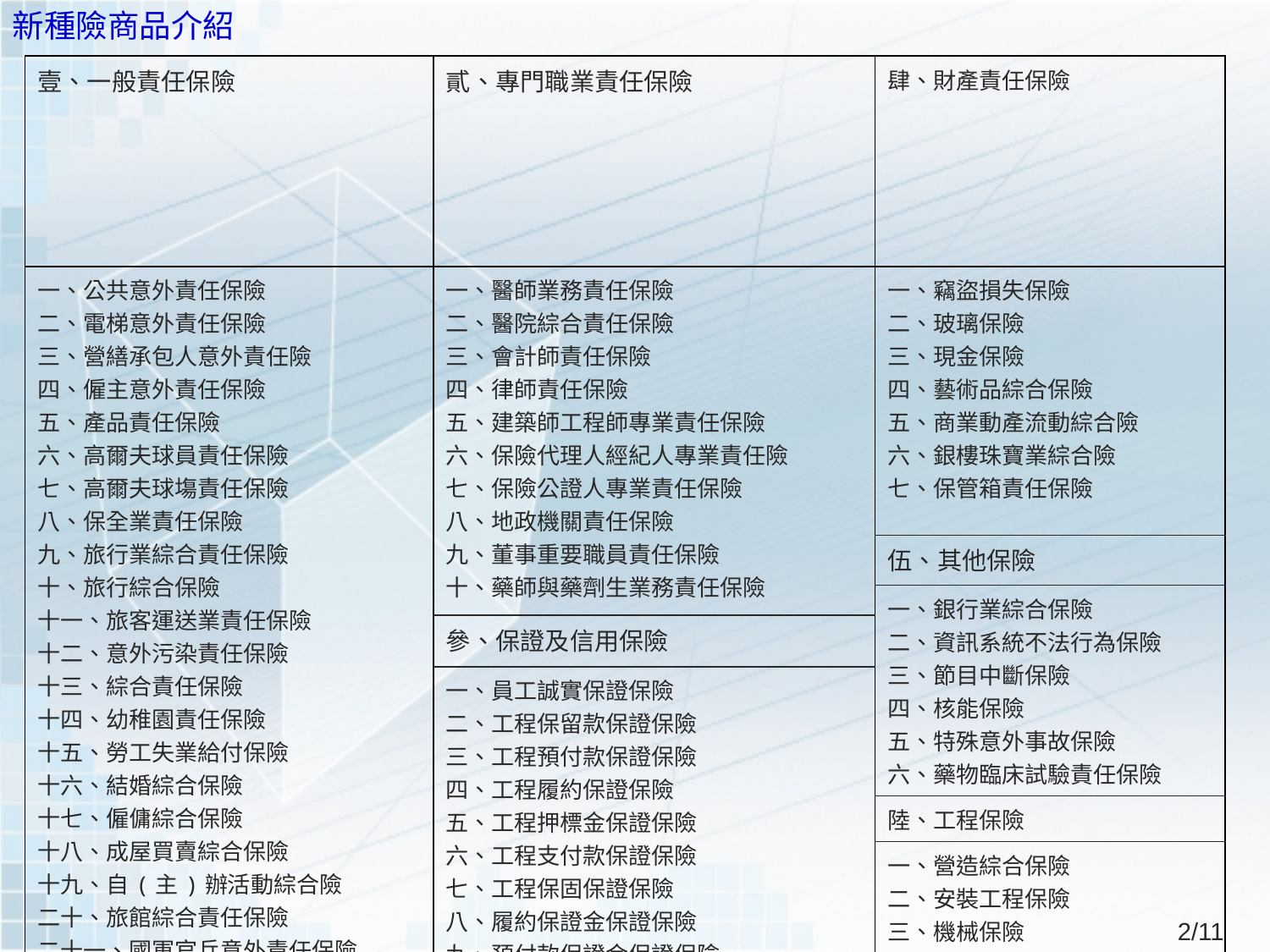

新種險商品介紹
| 壹、一般責任保險 | 貳、專門職業責任保險 | 肆、財產責任保險 |
| --- | --- | --- |
| 一、公共意外責任保險 二、電梯意外責任保險 三、營繕承包人意外責任險 四、僱主意外責任保險 五、產品責任保險 六、高爾夫球員責任保險 七、高爾夫球塲責任保險 八、保全業責任保險 九、旅行業綜合責任保險 十、旅行綜合保險 十一、旅客運送業責任保險 十二、意外污染責任保險 十三、綜合責任保險 十四、幼稚園責任保險 十五、勞工失業給付保險 十六、結婚綜合保險 十七、僱傭綜合保險 十八、成屋買賣綜合保險 十九、自(主)辦活動綜合險 二十、旅館綜合責任保險 二十一、國軍官兵意外責任保險 二十二、海外應收帳款保險 二十三、銀行業綜合保險 二十四、勞工失業給付保險 二十五、產品回收保險 二十六、捷運系統旅客運送責任保險 二十七、毒性化學物質運作人第三人 　　　　責任保險 | 一、醫師業務責任保險 二、醫院綜合責任保險 三、會計師責任保險 四、律師責任保險 五、建築師工程師專業責任保險 六、保險代理人經紀人專業責任險 七、保險公證人專業責任保險 八、地政機關責任保險 九、董事重要職員責任保險 十、藥師與藥劑生業務責任保險 | 一、竊盜損失保險 二、玻璃保險 三、現金保險 四、藝術品綜合保險 五、商業動產流動綜合險 六、銀樓珠寶業綜合險 七、保管箱責任保險 |
|  |  | 伍、其他保險 |
|  |  | 一、銀行業綜合保險 二、資訊系統不法行為保險 三、節目中斷保險 四、核能保險 五、特殊意外事故保險 六、藥物臨床試驗責任保險 |
|  | 參、保證及信用保險 |  |
|  | 一、員工誠實保證保險 二、工程保留款保證保險 三、工程預付款保證保險 四、工程履約保證保險 五、工程押標金保證保險 六、工程支付款保證保險 七、工程保固保證保險 八、履約保證金保證保險 九、預付款保證金保證保險 十、保固保證金保證保險 十一、消費者貨款信用保險 十二、信用卡綜合保險 十三、貿易信用綜合保險 十四、保固契約責任保險 |  |
|  |  | 陸、工程保險 |
|  |  | 一、營造綜合保險 二、安裝工程保險 三、機械保險 四、營建機具保險 五、鍋爐保險 六、電子設備綜合保險 |

2/11